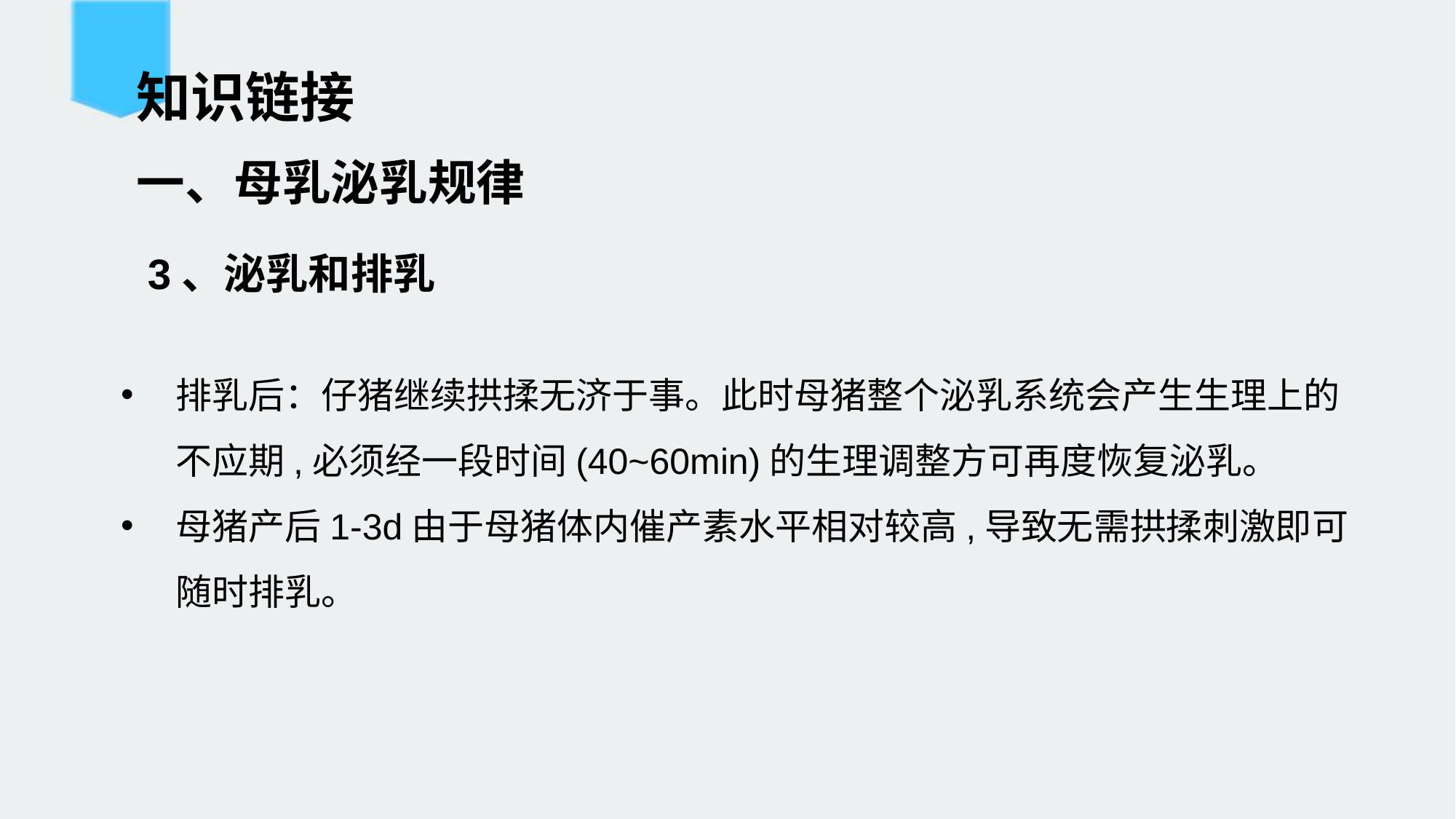

知识链接
一、母乳泌乳规律
3、泌乳和排乳
排乳后：仔猪继续拱揉无济于事。此时母猪整个泌乳系统会产生生理上的不应期,必须经一段时间(40~60min)的生理调整方可再度恢复泌乳。
母猪产后1-3d由于母猪体内催产素水平相对较高,导致无需拱揉刺激即可随时排乳。